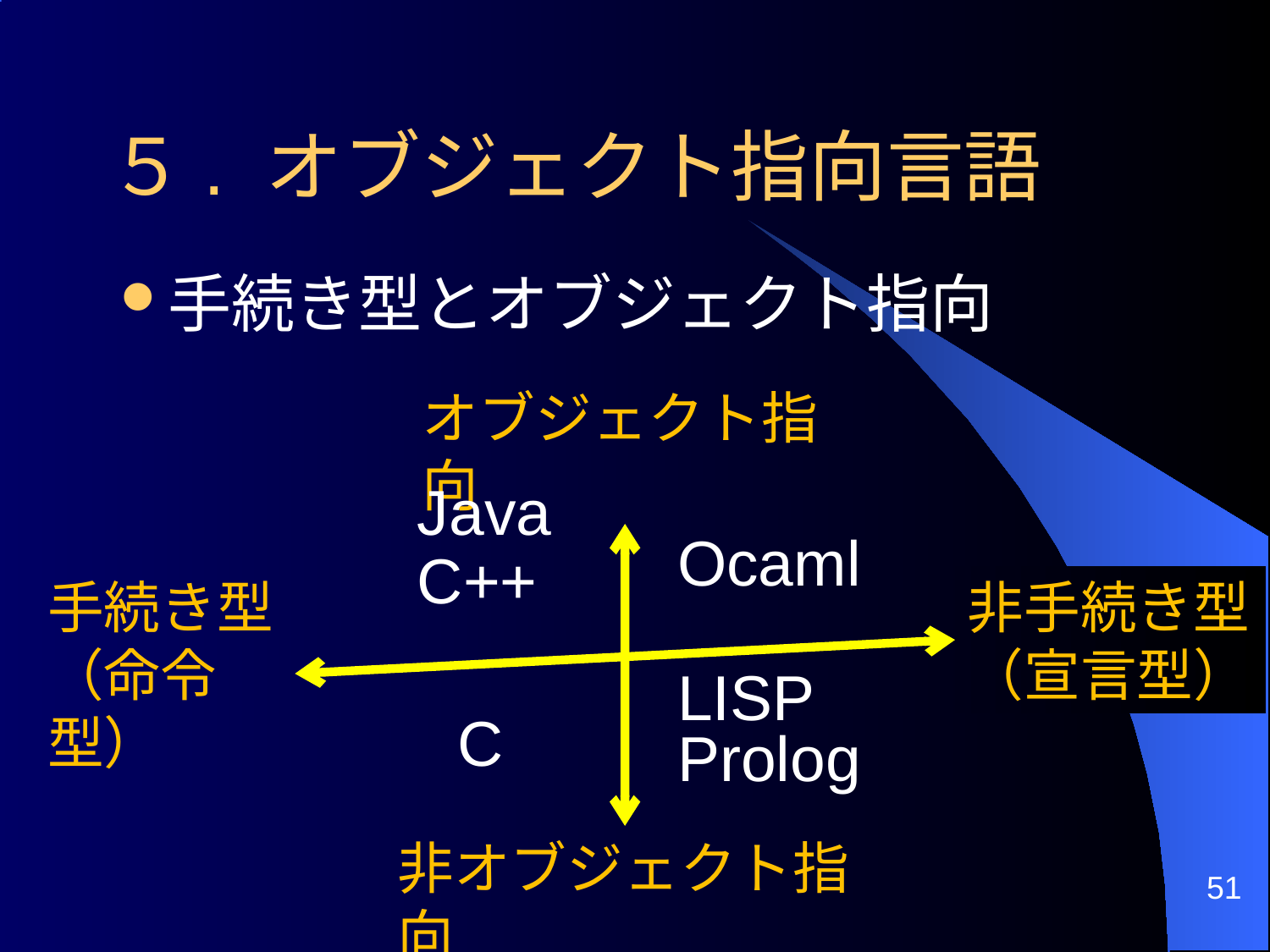

# ５. オブジェクト指向言語
手続き型とオブジェクト指向
オブジェクト指向
Java
C++
Ocaml
手続き型
（命令型）
非手続き型
（宣言型）
LISP
Prolog
C
非オブジェクト指向
51